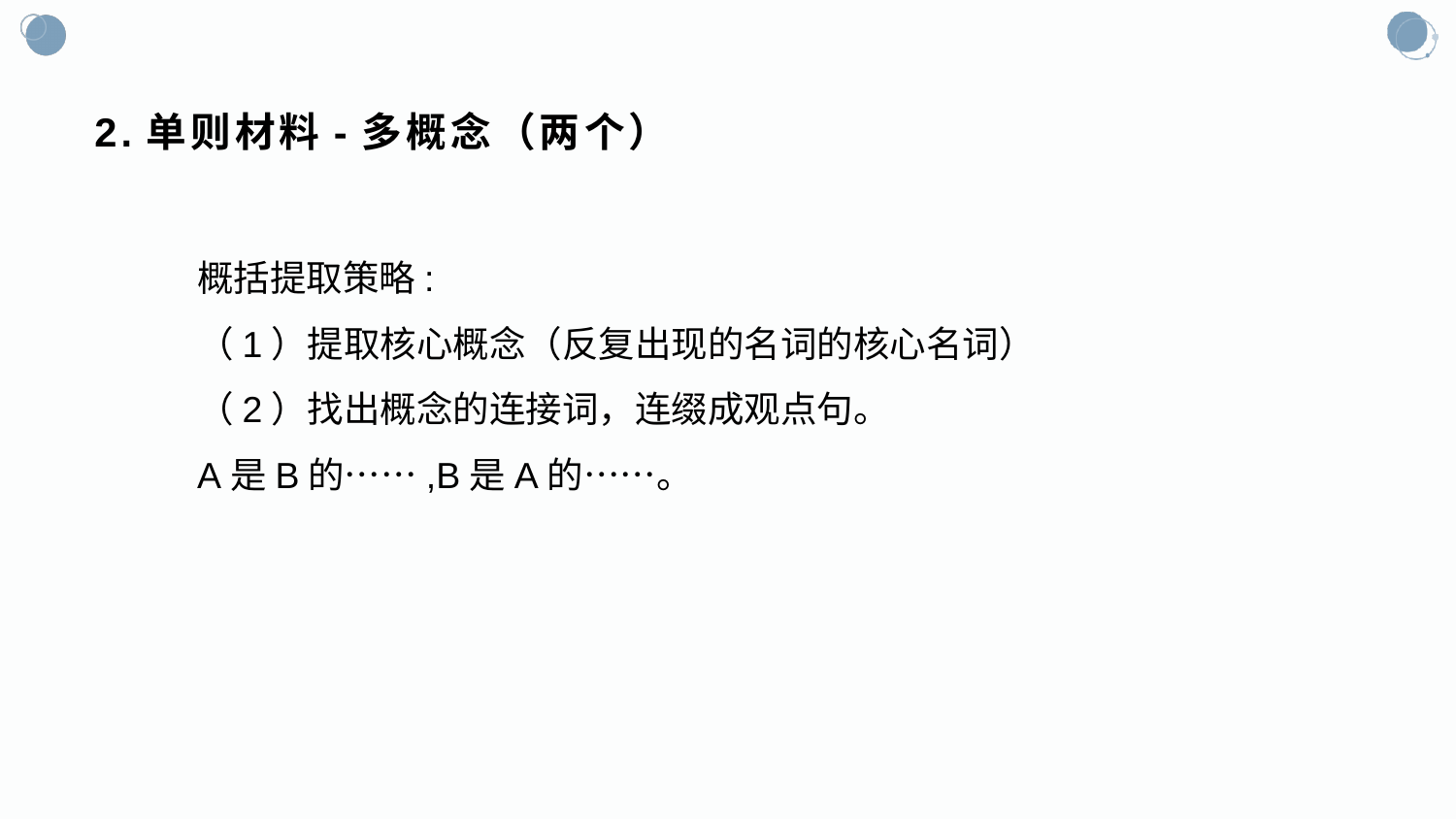

# 2.单则材料-多概念（两个）
概括提取策略:
（1）提取核心概念（反复出现的名词的核心名词）
（2）找出概念的连接词，连缀成观点句。
A是B的……,B是A的……。